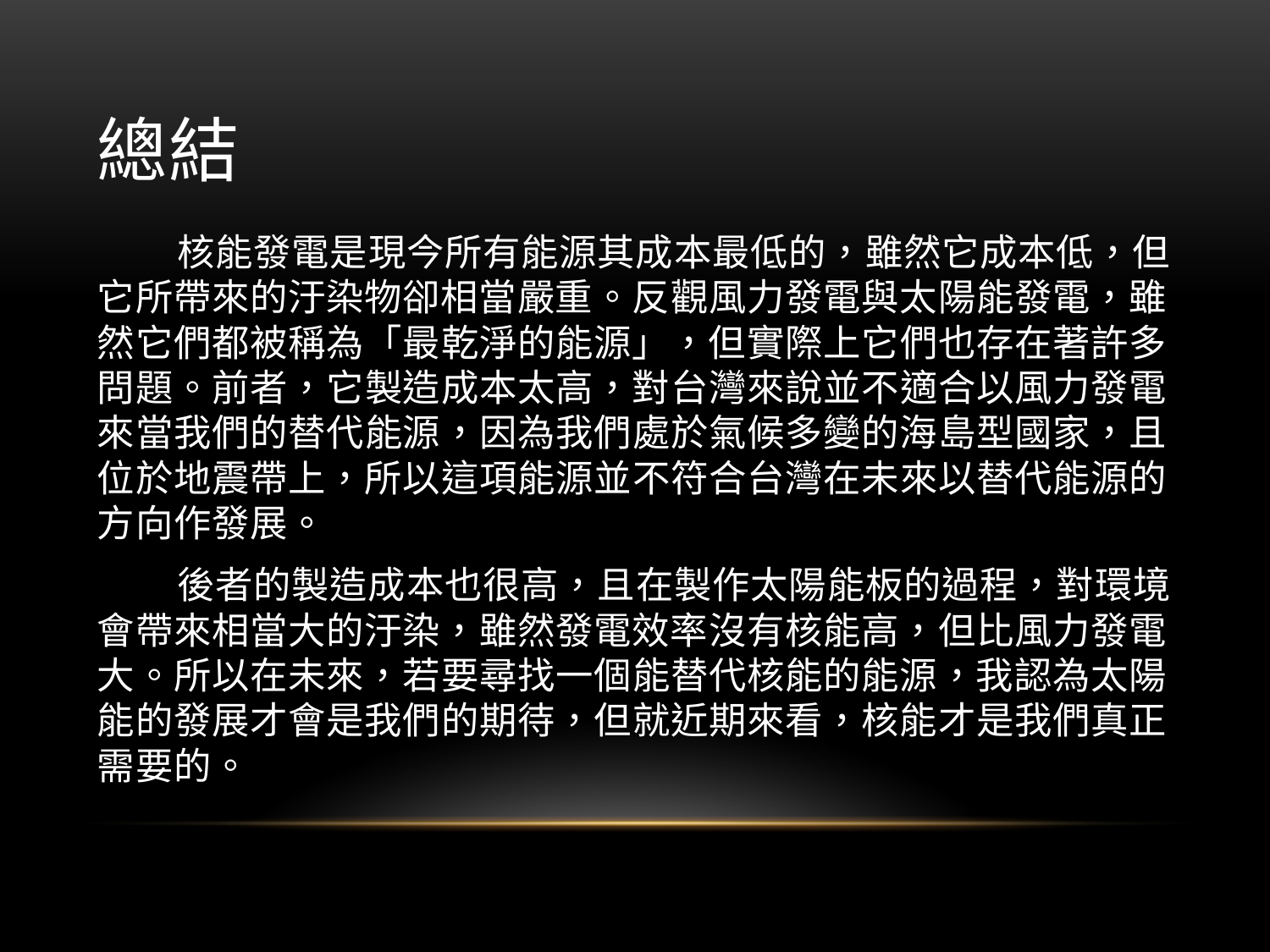

# 總結
        核能發電是現今所有能源其成本最低的，雖然它成本低，但它所帶來的汙染物卻相當嚴重。反觀風力發電與太陽能發電，雖然它們都被稱為「最乾淨的能源」，但實際上它們也存在著許多問題。前者，它製造成本太高，對台灣來說並不適合以風力發電來當我們的替代能源，因為我們處於氣候多變的海島型國家，且位於地震帶上，所以這項能源並不符合台灣在未來以替代能源的方向作發展。
        後者的製造成本也很高，且在製作太陽能板的過程，對環境會帶來相當大的汙染，雖然發電效率沒有核能高，但比風力發電大。所以在未來，若要尋找一個能替代核能的能源，我認為太陽能的發展才會是我們的期待，但就近期來看，核能才是我們真正需要的。